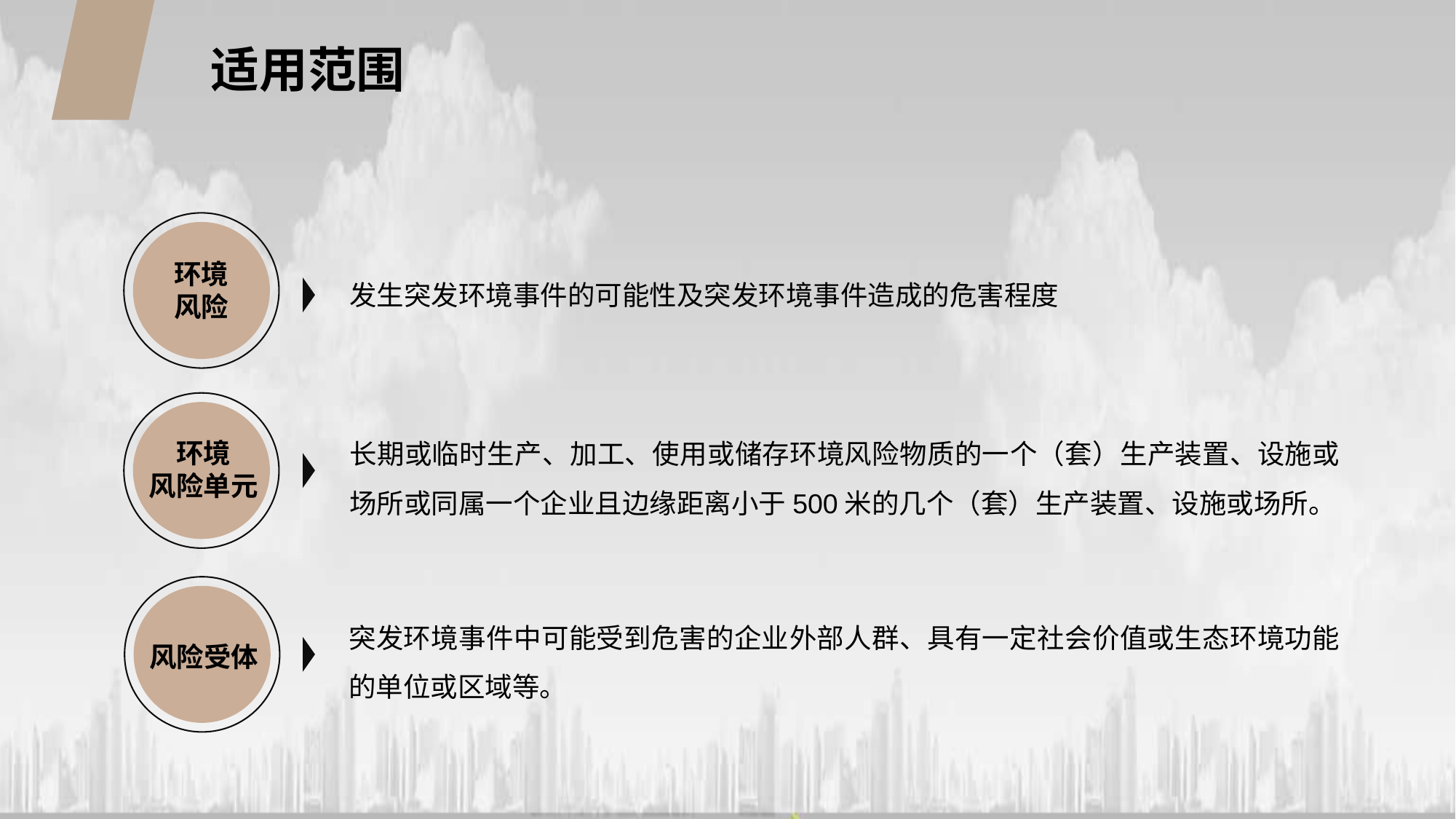

适用范围

环境
风险
发生突发环境事件的可能性及突发环境事件造成的危害程度

长期或临时生产、加工、使用或储存环境风险物质的一个（套）生产装置、设施或场所或同属一个企业且边缘距离小于500米的几个（套）生产装置、设施或场所。
环境
风险单元

突发环境事件中可能受到危害的企业外部人群、具有一定社会价值或生态环境功能的单位或区域等。
风险受体